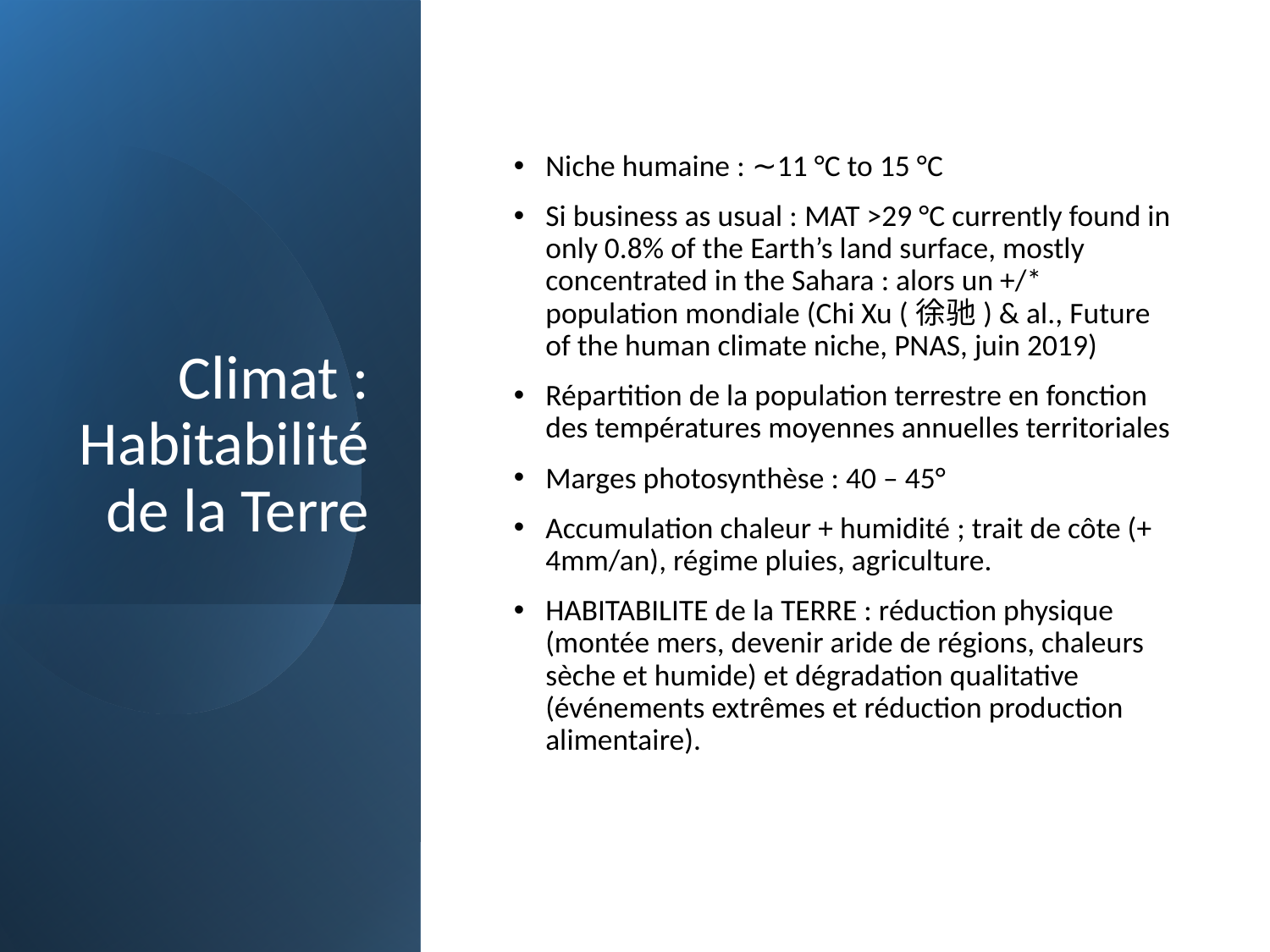

# Climat : Habitabilité de la Terre
Niche humaine : ∼11 °C to 15 °C
Si business as usual : MAT >29 °C currently found in only 0.8% of the Earth’s land surface, mostly concentrated in the Sahara : alors un +/* population mondiale (Chi Xu (徐驰) & al., Future of the human climate niche, PNAS, juin 2019)
Répartition de la population terrestre en fonction des températures moyennes annuelles territoriales
Marges photosynthèse : 40 – 45°
Accumulation chaleur + humidité ; trait de côte (+ 4mm/an), régime pluies, agriculture.
HABITABILITE de la TERRE : réduction physique (montée mers, devenir aride de régions, chaleurs sèche et humide) et dégradation qualitative (événements extrêmes et réduction production alimentaire).